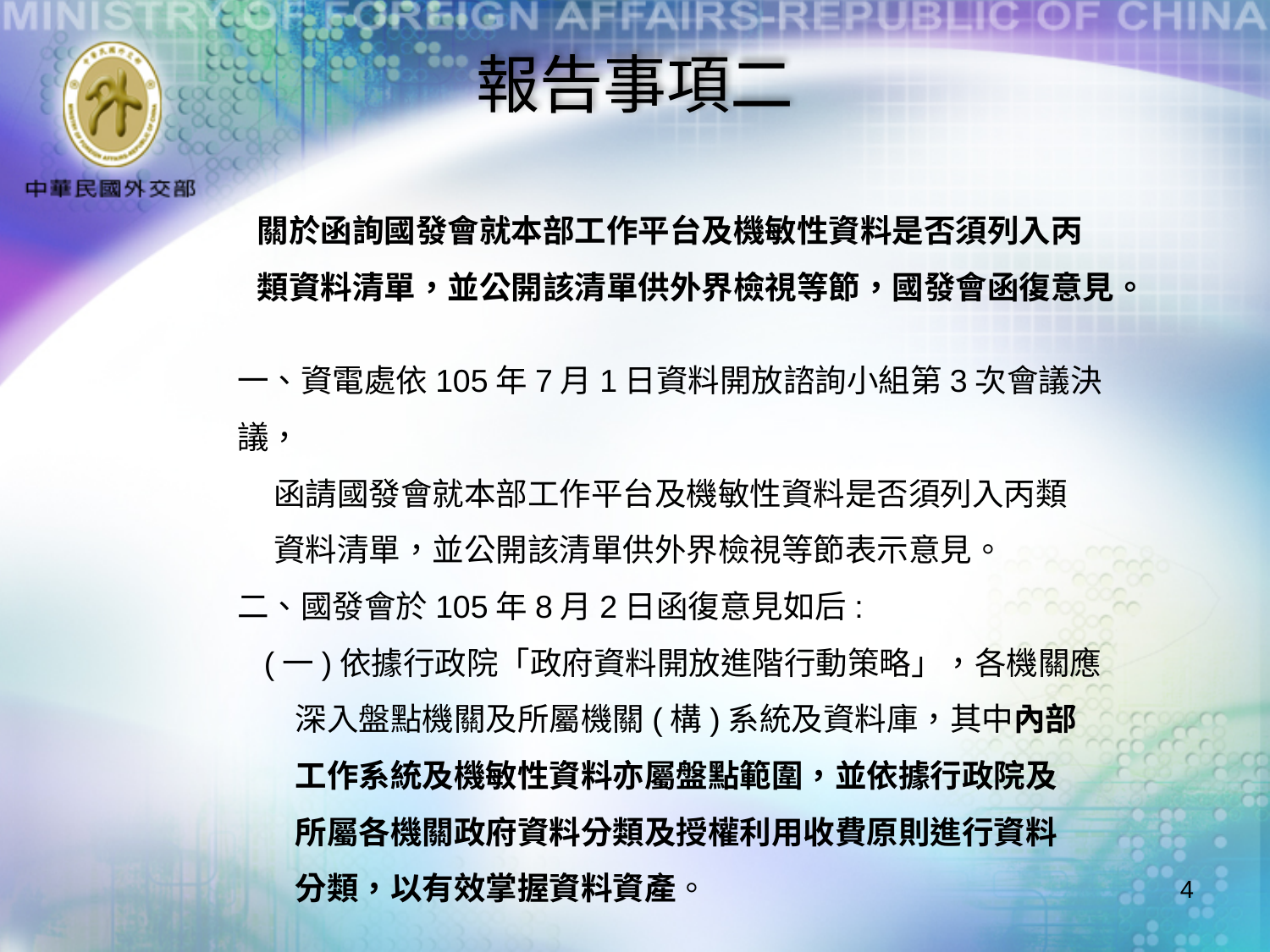

報告事項二

關於函詢國發會就本部工作平台及機敏性資料是否須列入丙
類資料清單，並公開該清單供外界檢視等節，國發會函復意見。
一、資電處依105年7月1日資料開放諮詢小組第3次會議決議，
    函請國發會就本部工作平台及機敏性資料是否須列入丙類
    資料清單，並公開該清單供外界檢視等節表示意見。
二、國發會於105年8月2日函復意見如后:
   (一)依據行政院「政府資料開放進階行動策略」，各機關應
       深入盤點機關及所屬機關(構)系統及資料庫，其中內部
       工作系統及機敏性資料亦屬盤點範圍，並依據行政院及
       所屬各機關政府資料分類及授權利用收費原則進行資料
       分類，以有效掌握資料資產。

4